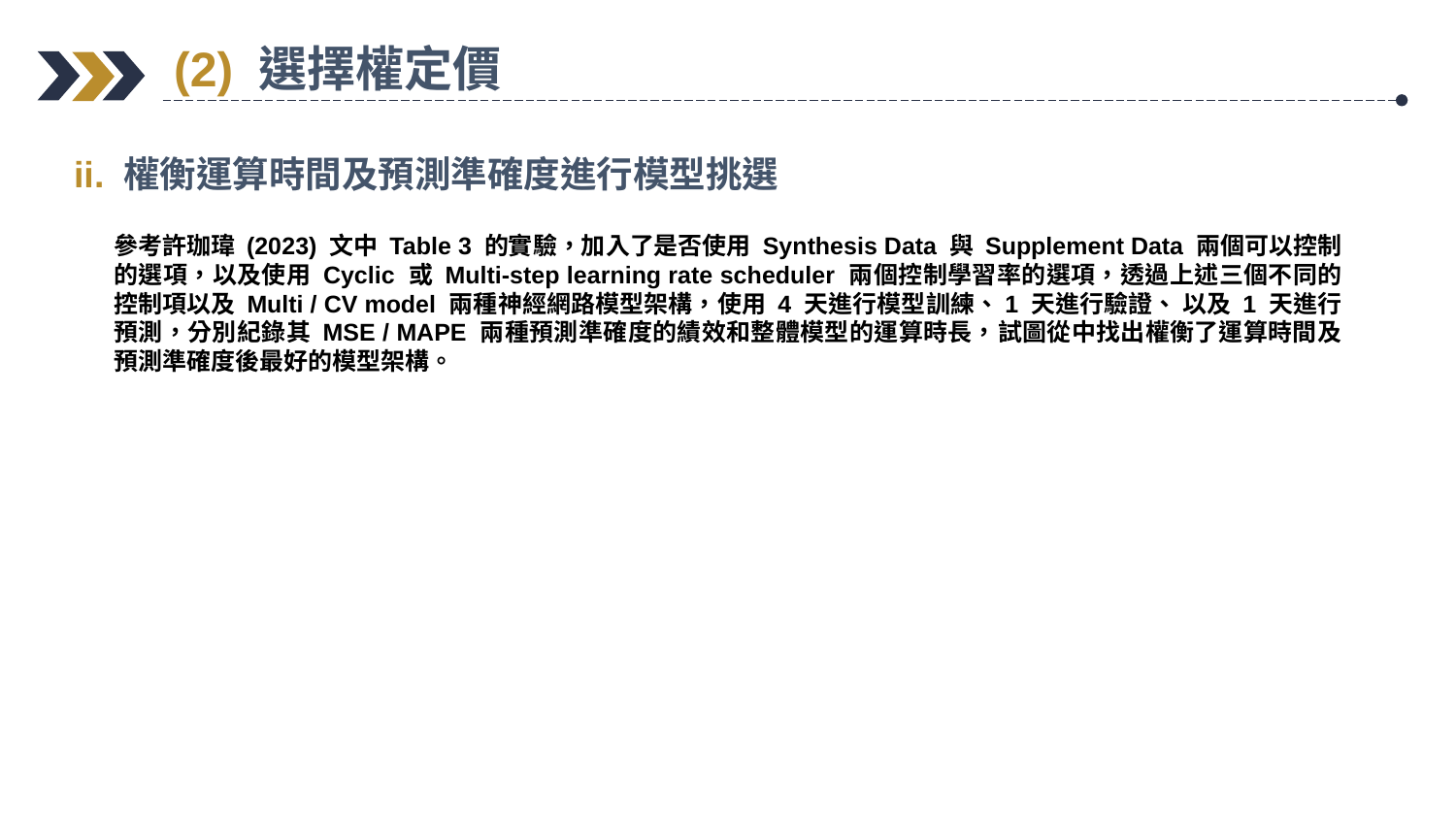

(2) 選擇權定價

ii. 權衡運算時間及預測準確度進行模型挑選
參考許珈瑋 (2023) 文中 Table 3 的實驗，加入了是否使用 Synthesis Data 與 Supplement Data 兩個可以控制的選項，以及使用 Cyclic 或 Multi-step learning rate scheduler 兩個控制學習率的選項，透過上述三個不同的控制項以及 Multi / CV model 兩種神經網路模型架構，使用 4 天進行模型訓練、1 天進行驗證、 以及 1 天進行預測，分別紀錄其 MSE / MAPE 兩種預測準確度的績效和整體模型的運算時長，試圖從中找出權衡了運算時間及預測準確度後最好的模型架構。